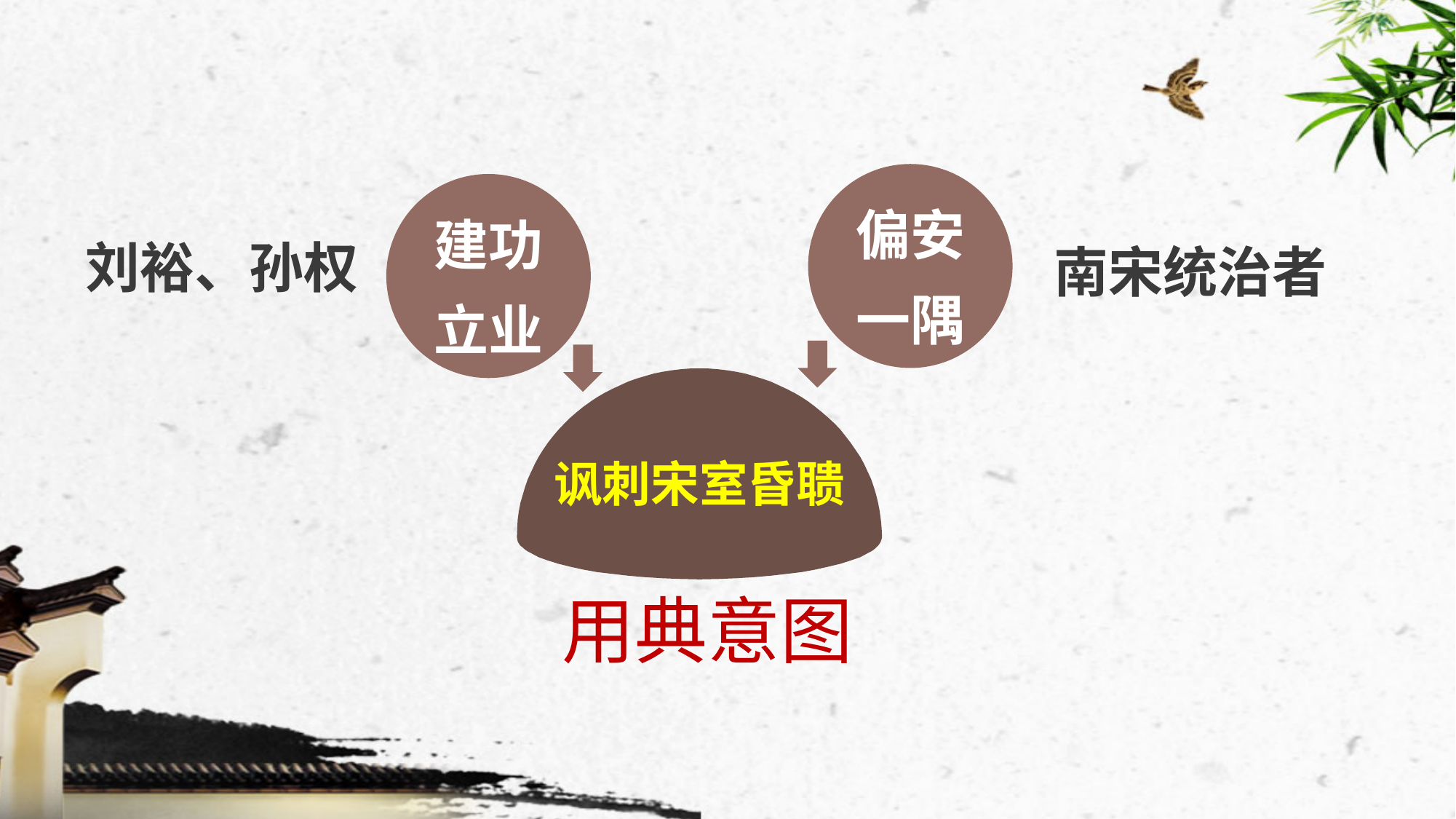

偏安一隅
建功立业
刘裕、孙权
南宋统治者

讽刺宋室昏聩
# 用典意图